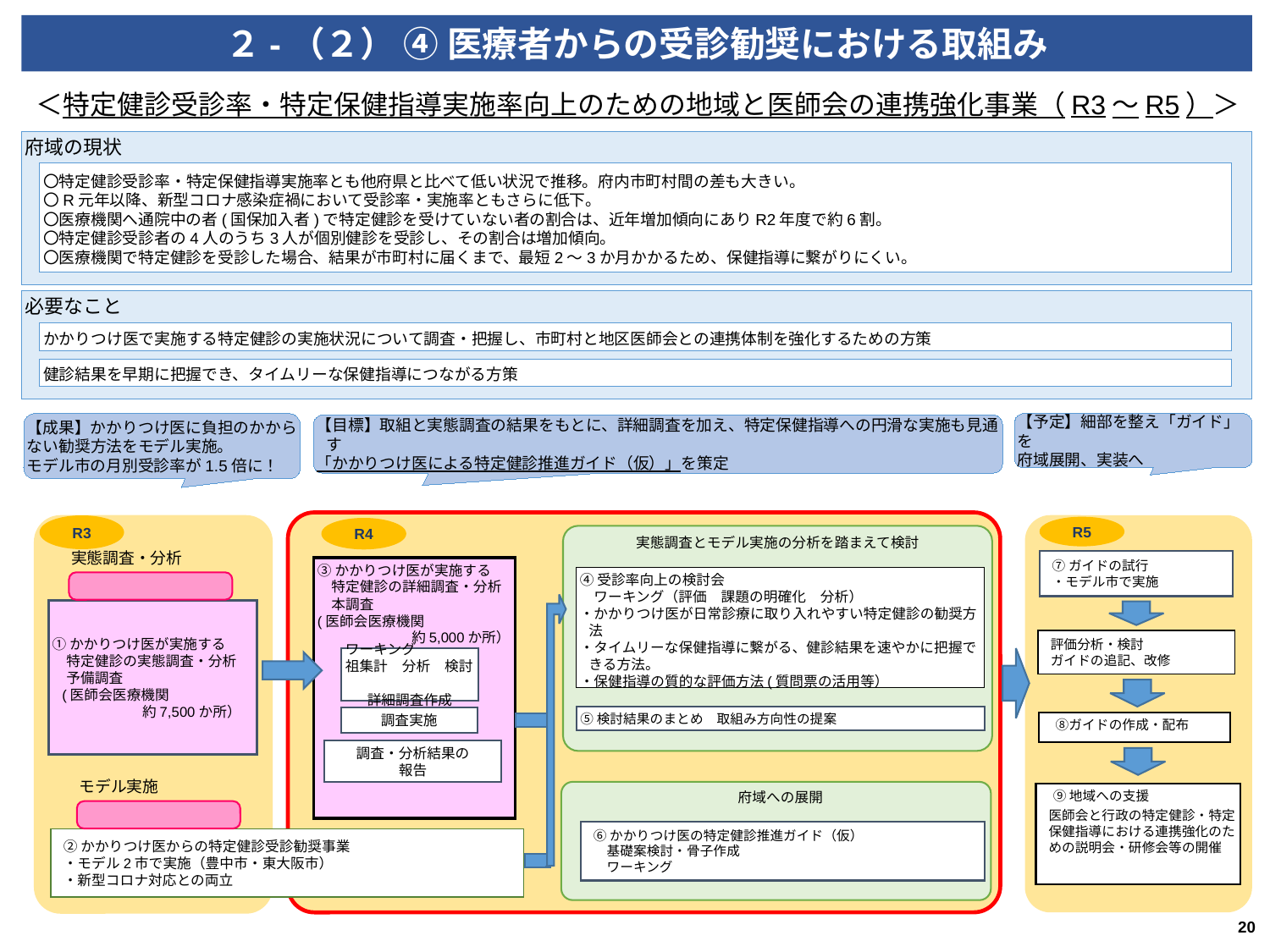

２-（２） ④ 医療者からの受診勧奨における取組み
＜特定健診受診率・特定保健指導実施率向上のための地域と医師会の連携強化事業（R3～R5）＞
府域の現状
〇特定健診受診率・特定保健指導実施率とも他府県と比べて低い状況で推移。府内市町村間の差も大きい。
〇R元年以降、新型コロナ感染症禍において受診率・実施率ともさらに低下。
〇医療機関へ通院中の者(国保加入者)で特定健診を受けていない者の割合は、近年増加傾向にありR2年度で約6割。
〇特定健診受診者の4人のうち3人が個別健診を受診し、その割合は増加傾向。
〇医療機関で特定健診を受診した場合、結果が市町村に届くまで、最短2～3か月かかるため、保健指導に繋がりにくい。
必要なこと
かかりつけ医で実施する特定健診の実施状況について調査・把握し、市町村と地区医師会との連携体制を強化するための方策
健診結果を早期に把握でき、タイムリーな保健指導につながる方策
【成果】かかりつけ医に負担のかからない勧奨方法をモデル実施。
モデル市の月別受診率が1.5倍に！
【予定】細部を整え「ガイド」を
府域展開、実装へ
【目標】取組と実態調査の結果をもとに、詳細調査を加え、特定保健指導への円滑な実施も見通す
「かかりつけ医による特定健診推進ガイド（仮）」を策定

R3
R5
R4
実態調査とモデル実施の分析を踏まえて検討
⑦ガイドの試行
・モデル市で実施
③かかりつけ医が実施する
　特定健診の詳細調査・分析
　本調査
(医師会医療機関
　　　　約5,000か所）
①かかりつけ医が実施する
　特定健診の実態調査・分析
　予備調査
(医師会医療機関
　　　約7,500か所）

評価分析・検討
ガイドの追記、改修

⑤検討結果のまとめ　取組み方向性の提案
　⑧ガイドの作成・配布

調査・分析結果の
報告

府域への展開
　⑨ 地域への支援
医師会と行政の特定健診・特定保健指導における連携強化のための説明会・研修会等の開催
⑥かかりつけ医の特定健診推進ガイド（仮）
　基礎案検討・骨子作成
　ワーキング
➁かかりつけ医からの特定健診受診勧奨事業
・モデル2市で実施（豊中市・東大阪市）
・新型コロナ対応との両立

実態調査・分析
モデル実施
④受診率向上の検討会
　ワーキング（評価　課題の明確化　分析）
・かかりつけ医が日常診療に取り入れやすい特定健診の勧奨方法
・タイムリーな保健指導に繋がる、健診結果を速やかに把握できる方法。
・保健指導の質的な評価方法(質問票の活用等）
ワーキング
祖集計　分析　検討
詳細調査作成
調査実施

20